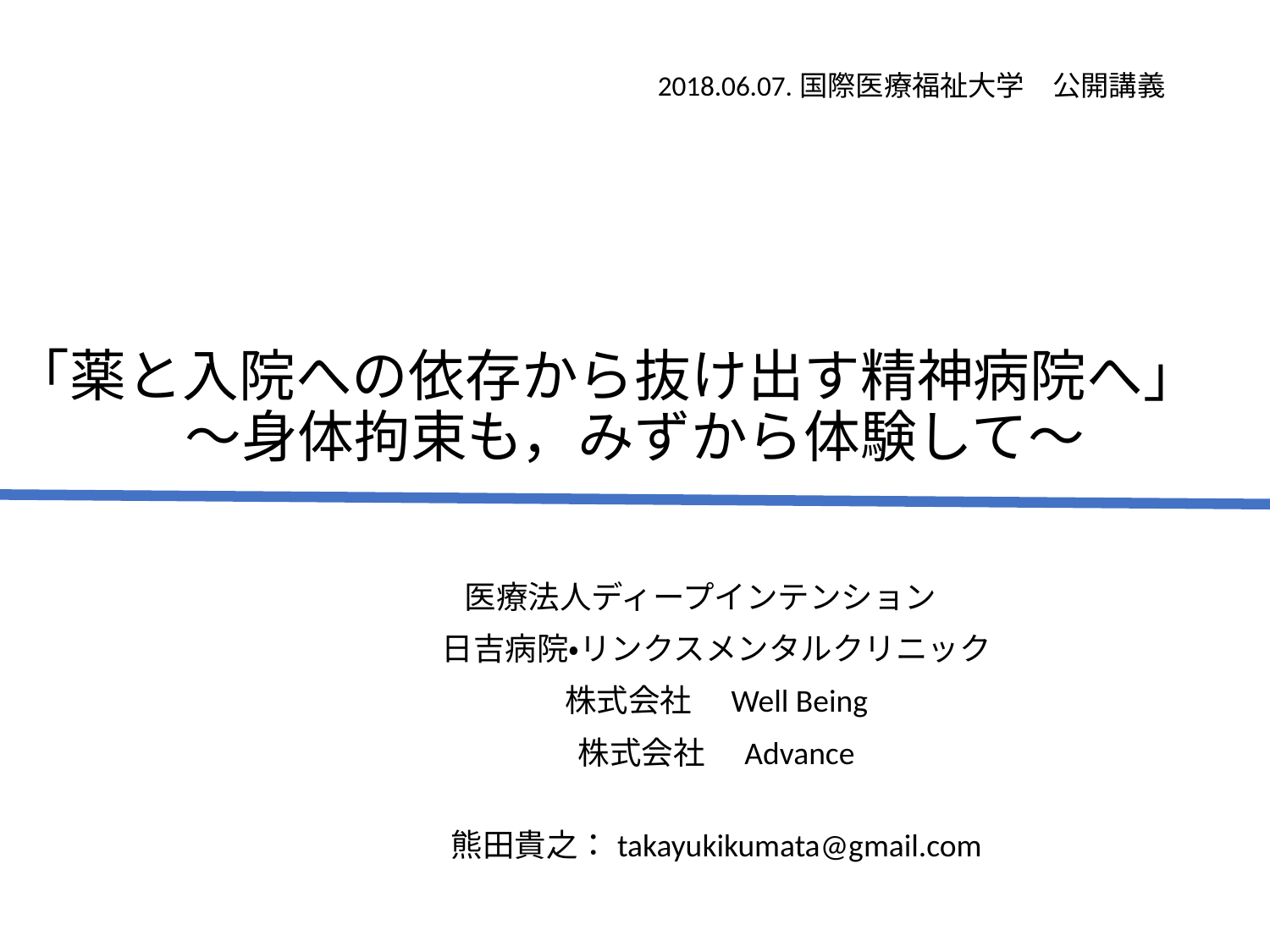

2018.06.07.国際医療福祉大学　公開講義
# 「薬と入院への依存から抜け出す精神病院へ」　 ～身体拘束も，みずから体験して～
医療法人ディープインテンション
日吉病院・リンクスメンタルクリニック
株式会社　Well Being
株式会社　Advance

熊田貴之：takayukikumata@gmail.com